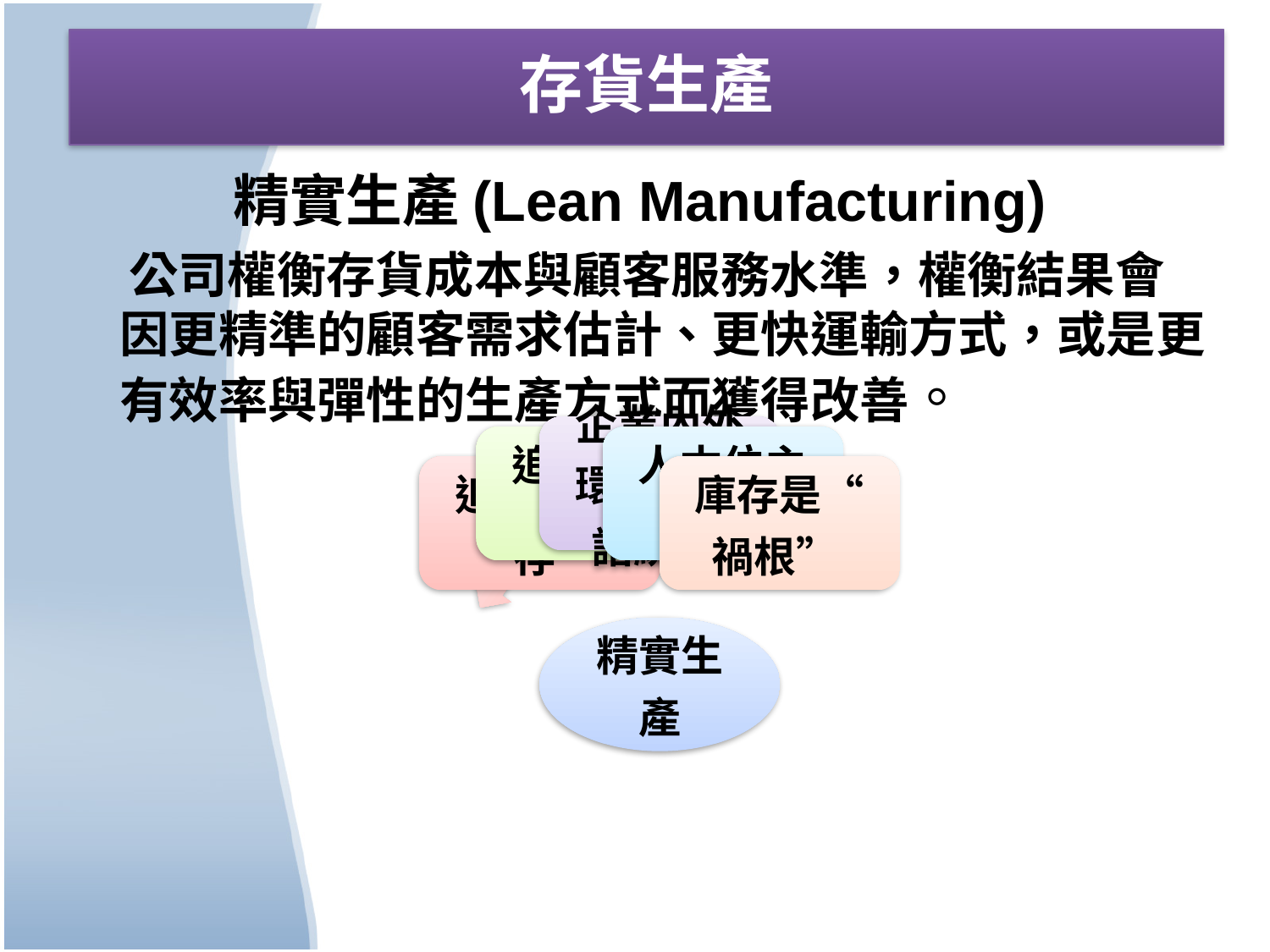

存貨生產

精實生產(Lean Manufacturing)
    公司權衡存貨成本與顧客服務水準，權衡結果會因更精準的顧客需求估計、更快運輸方式，或是更有效率與彈性的生產方式而獲得改善。

精實生產